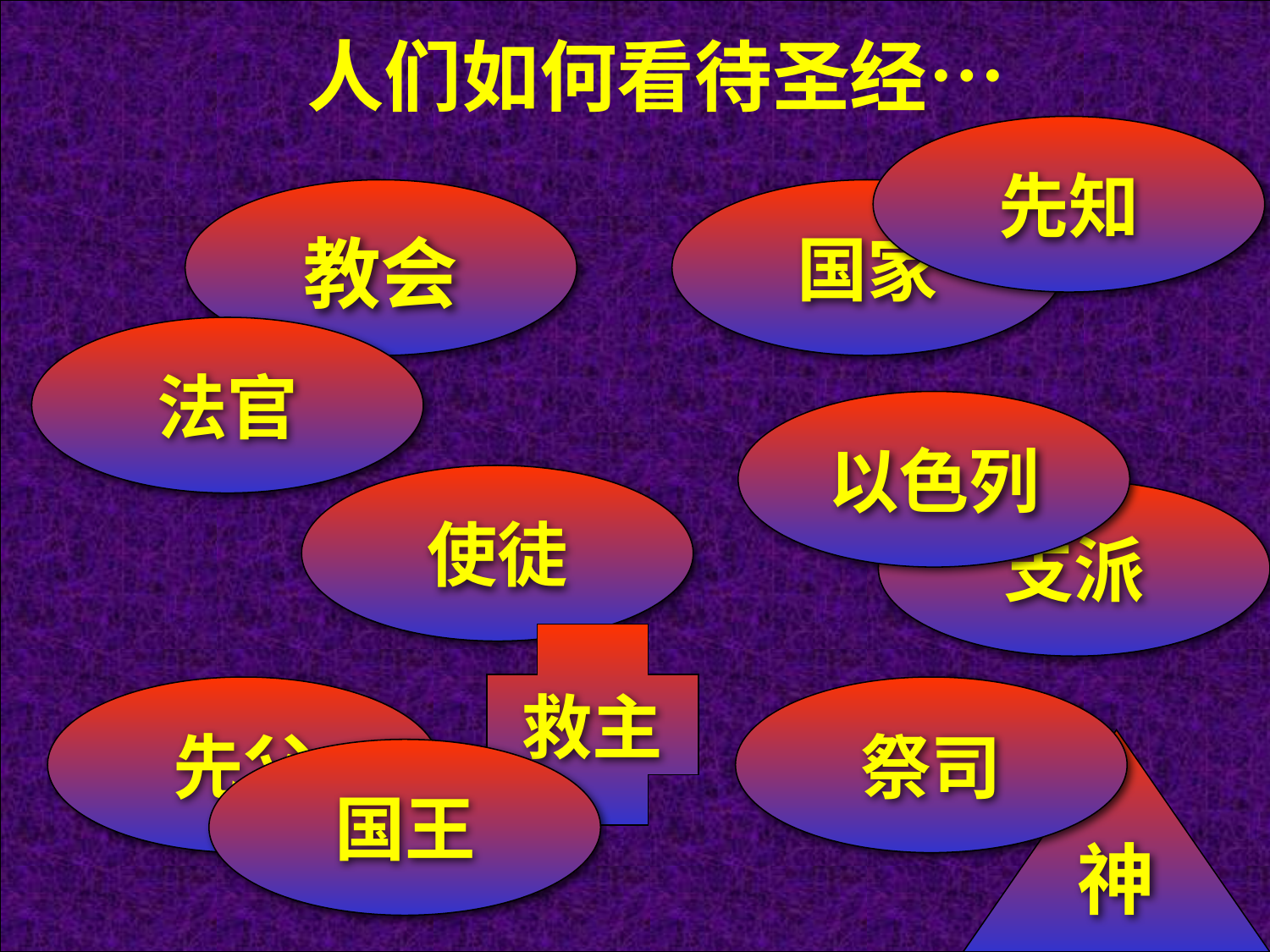

人们如何看待圣经…

先知

教会

国家

法官

以色列

使徒

支派

救主

先父

祭司

神

国王